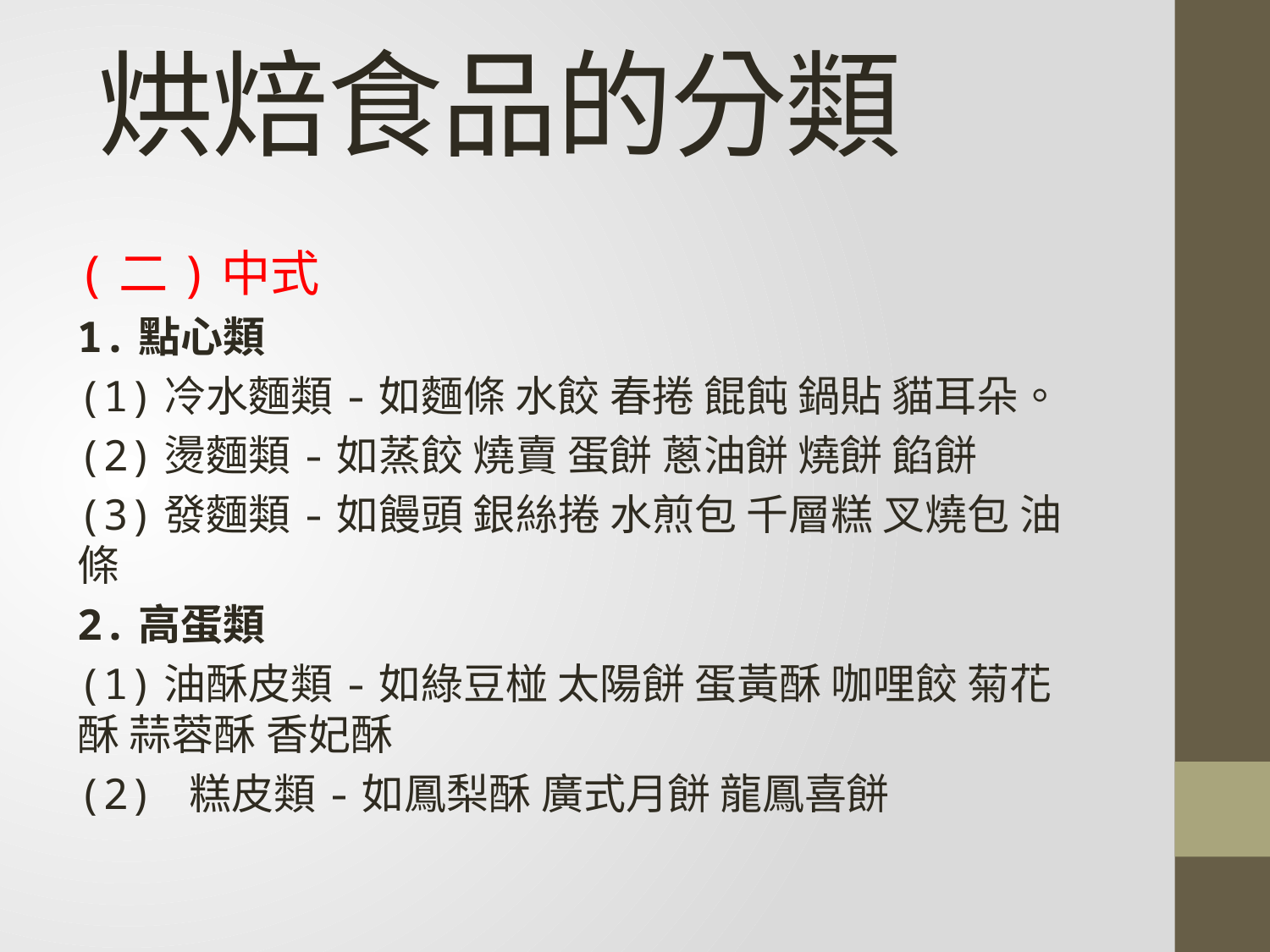

# 烘焙食品的分類
(二)中式
1.點心類
(1)冷水麵類-如麵條 水餃 春捲 餛飩 鍋貼 貓耳朵。
(2)燙麵類-如蒸餃 燒賣 蛋餅 蔥油餅 燒餅 餡餅
(3)發麵類-如饅頭 銀絲捲 水煎包 千層糕 叉燒包 油條
2.高蛋類
(1)油酥皮類-如綠豆椪 太陽餅 蛋黃酥 咖哩餃 菊花酥 蒜蓉酥 香妃酥
(2) 糕皮類-如鳳梨酥 廣式月餅 龍鳳喜餅